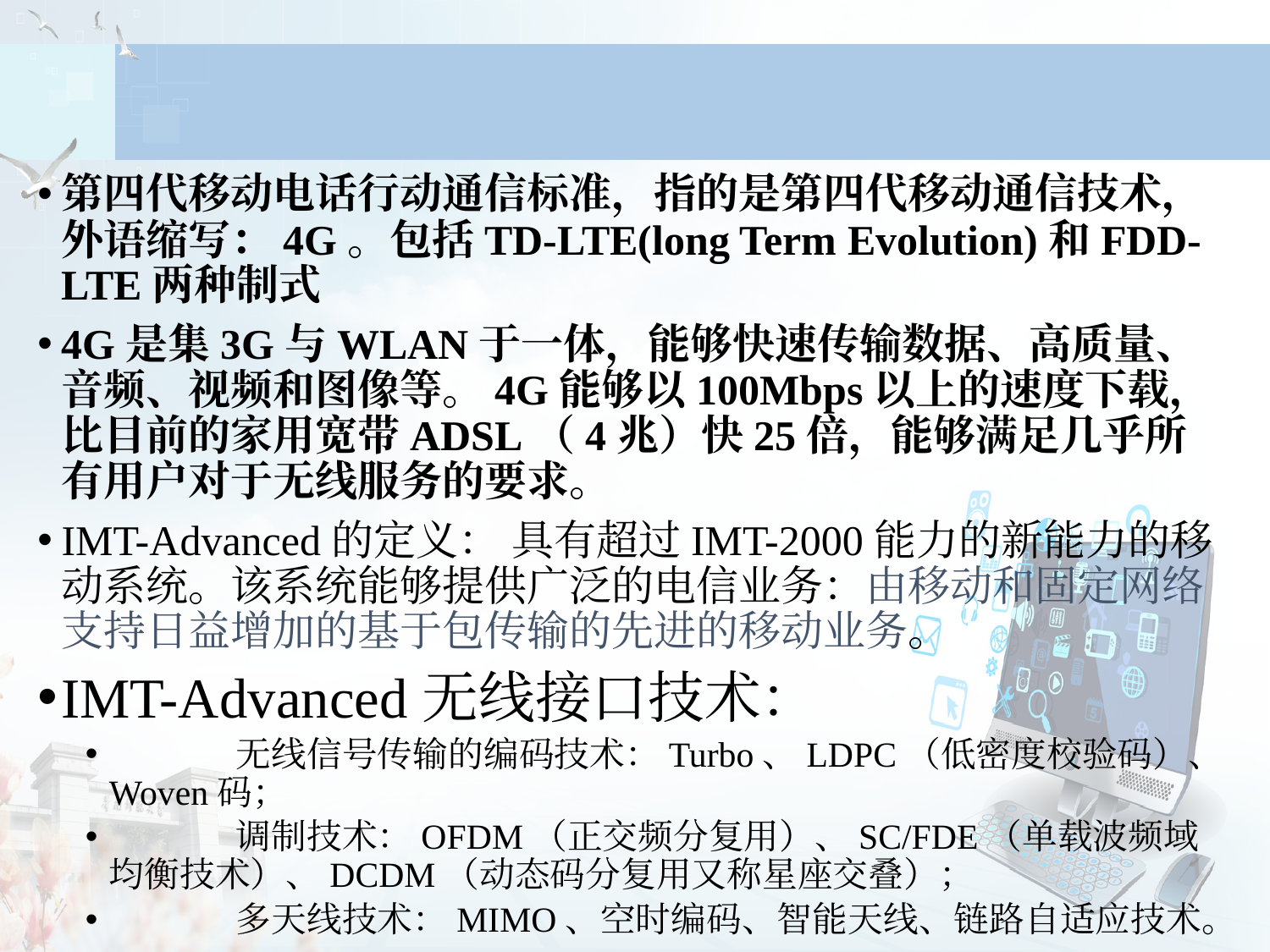

第四代移动电话行动通信标准，指的是第四代移动通信技术，外语缩写：4G。包括TD-LTE(long Term Evolution)和FDD-LTE两种制式
4G是集3G与WLAN于一体，能够快速传输数据、高质量、音频、视频和图像等。4G能够以100Mbps以上的速度下载，比目前的家用宽带ADSL（4兆）快25倍，能够满足几乎所有用户对于无线服务的要求。
IMT-Advanced的定义： 具有超过IMT-2000能力的新能力的移动系统。该系统能够提供广泛的电信业务：由移动和固定网络支持日益增加的基于包传输的先进的移动业务。
IMT-Advanced无线接口技术：
	无线信号传输的编码技术：Turbo、LDPC（低密度校验码）、Woven码；
	调制技术：OFDM（正交频分复用）、SC/FDE（单载波频域均衡技术）、DCDM（动态码分复用又称星座交叠）；
	多天线技术：MIMO、空时编码、智能天线、链路自适应技术。